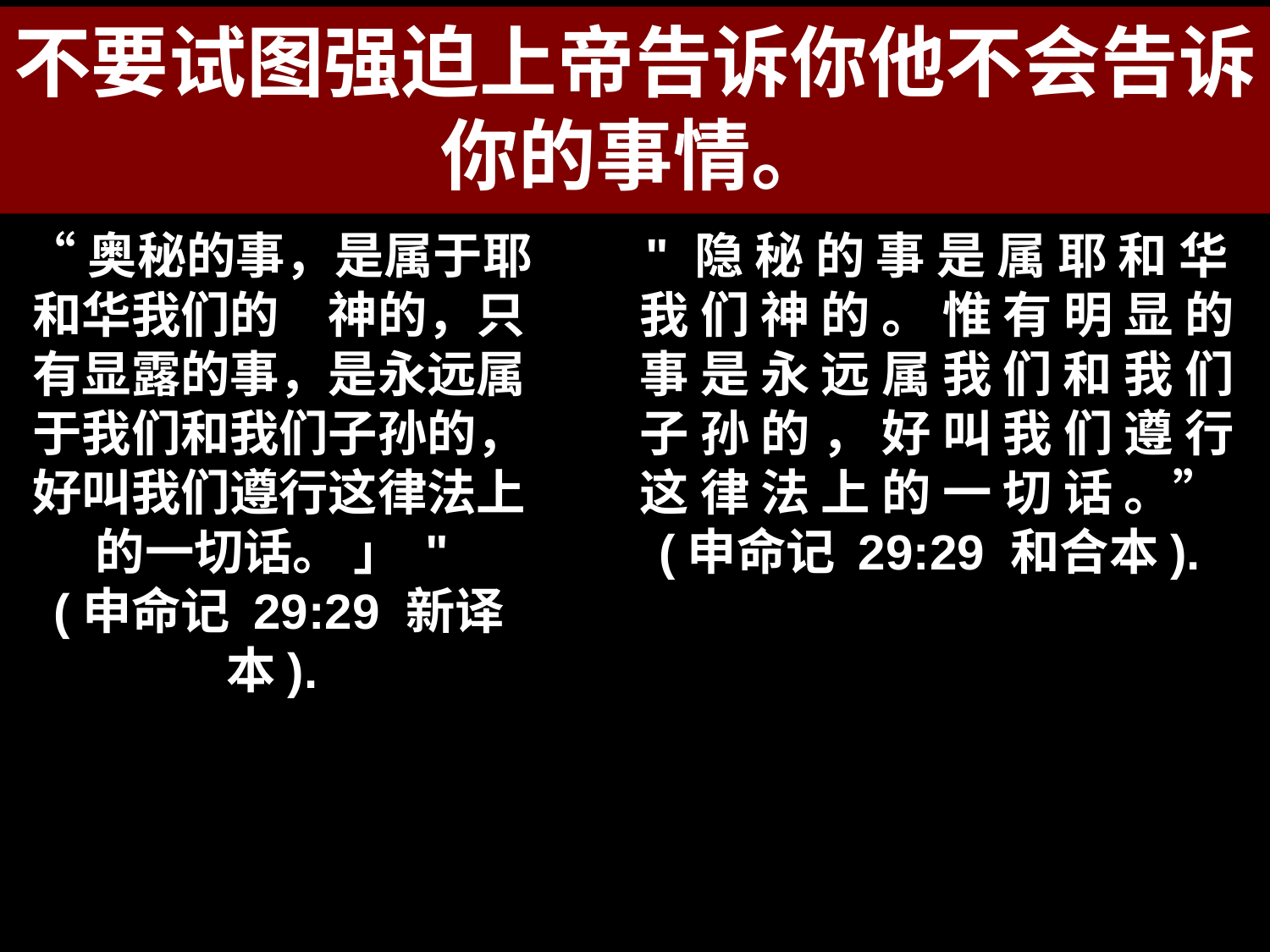

# 不要试图强迫上帝告诉你他不会告诉你的事情。
“奥秘的事，是属于耶和华我们的　神的，只有显露的事，是永远属于我们和我们子孙的，好叫我们遵行这律法上的一切话。 」 "
(申命记 29:29 新译本).
" 隐 秘 的 事 是 属 耶 和 华 我 们 神 的 。 惟 有 明 显 的 事 是 永 远 属 我 们 和 我 们 子 孙 的 ， 好 叫 我 们 遵 行 这 律 法 上 的 一 切 话 。”
(申命记 29:29 和合本).